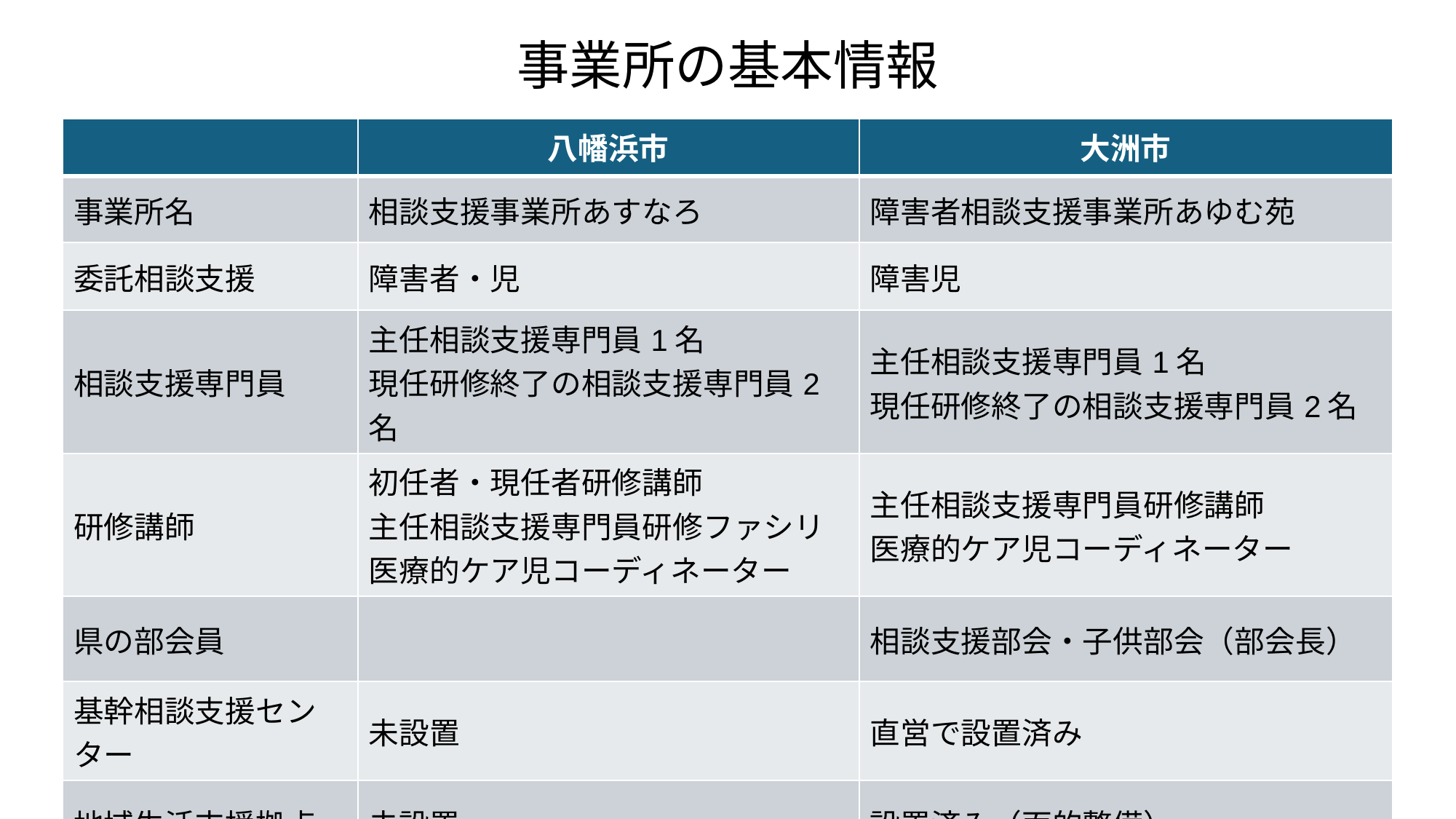

# 事業所の基本情報
|  | 八幡浜市 | 大洲市 |
| --- | --- | --- |
| 事業所名 | 相談支援事業所あすなろ | 障害者相談支援事業所あゆむ苑 |
| 委託相談支援 | 障害者・児 | 障害児 |
| 相談支援専門員 | 主任相談支援専門員1名 現任研修終了の相談支援専門員2名 | 主任相談支援専門員1名 現任研修終了の相談支援専門員2名 |
| 研修講師 | 初任者・現任者研修講師 主任相談支援専門員研修ファシリ 医療的ケア児コーディネーター | 主任相談支援専門員研修講師 医療的ケア児コーディネーター |
| 県の部会員 |  | 相談支援部会・子供部会（部会長） |
| 基幹相談支援センター | 未設置 | 直営で設置済み |
| 地域生活支援拠点 | 未設置 | 設置済み（面的整備） |